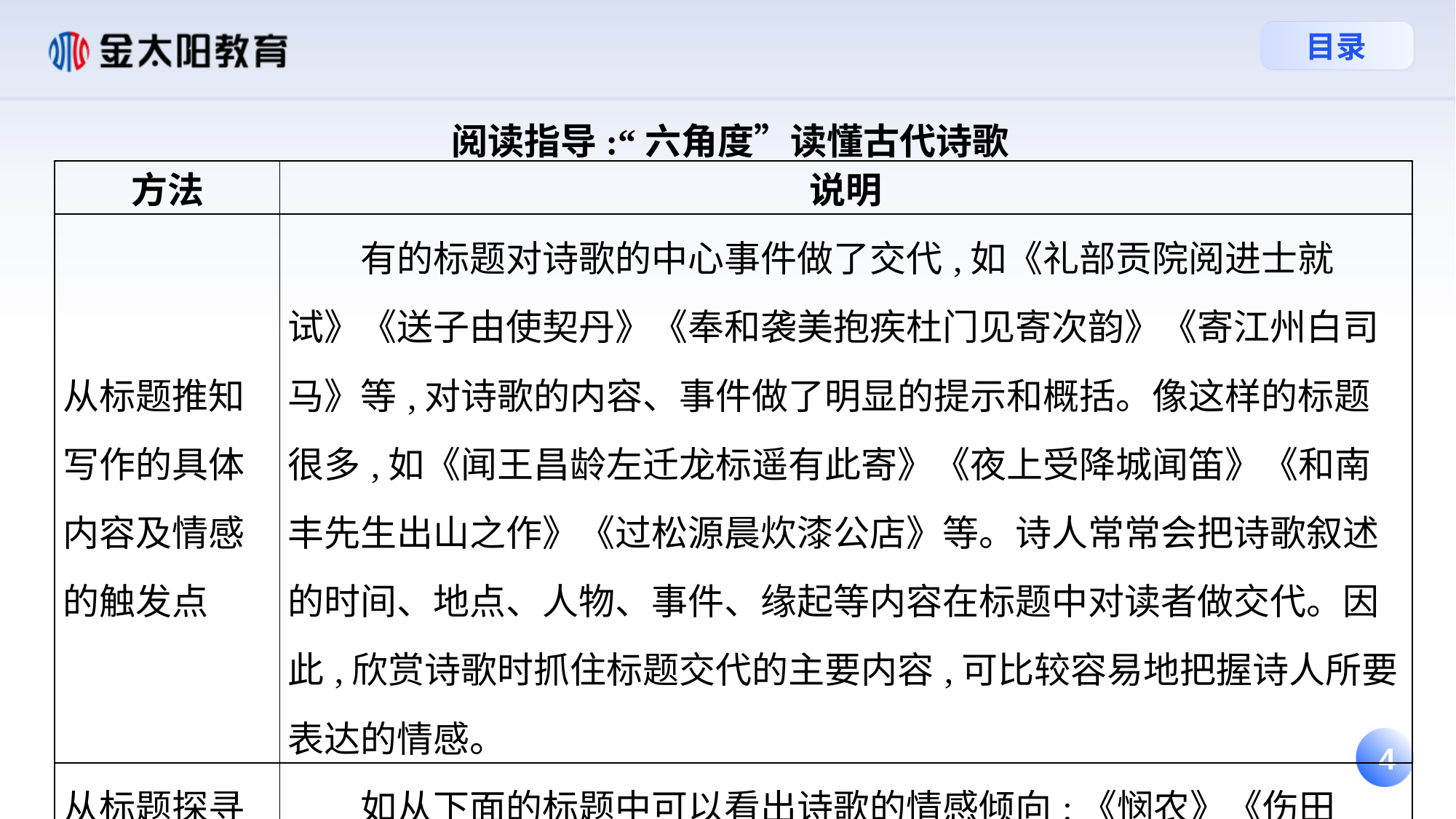

阅读指导:“六角度”读懂古代诗歌

| 方法 | 说明 |
| --- | --- |
| 从标题推知写作的具体内容及情感的触发点 | 有的标题对诗歌的中心事件做了交代,如《礼部贡院阅进士就试》《送子由使契丹》《奉和袭美抱疾杜门见寄次韵》《寄江州白司马》等,对诗歌的内容、事件做了明显的提示和概括。像这样的标题很多,如《闻王昌龄左迁龙标遥有此寄》《夜上受降城闻笛》《和南丰先生出山之作》《过松源晨炊漆公店》等。诗人常常会把诗歌叙述的时间、地点、人物、事件、缘起等内容在标题中对读者做交代。因此,欣赏诗歌时抓住标题交代的主要内容,可比较容易地把握诗人所要表达的情感。 |
| 从标题探寻诗歌的情感倾向 | 如从下面的标题中可以看出诗歌的情感倾向:《悯农》《伤田家》《春怨》《书愤》《赠从弟》《渡荆门送别》。我们要找准凝聚诗歌情感的字眼,看词性、成分、情感特征、内容、涉及对象等。 |